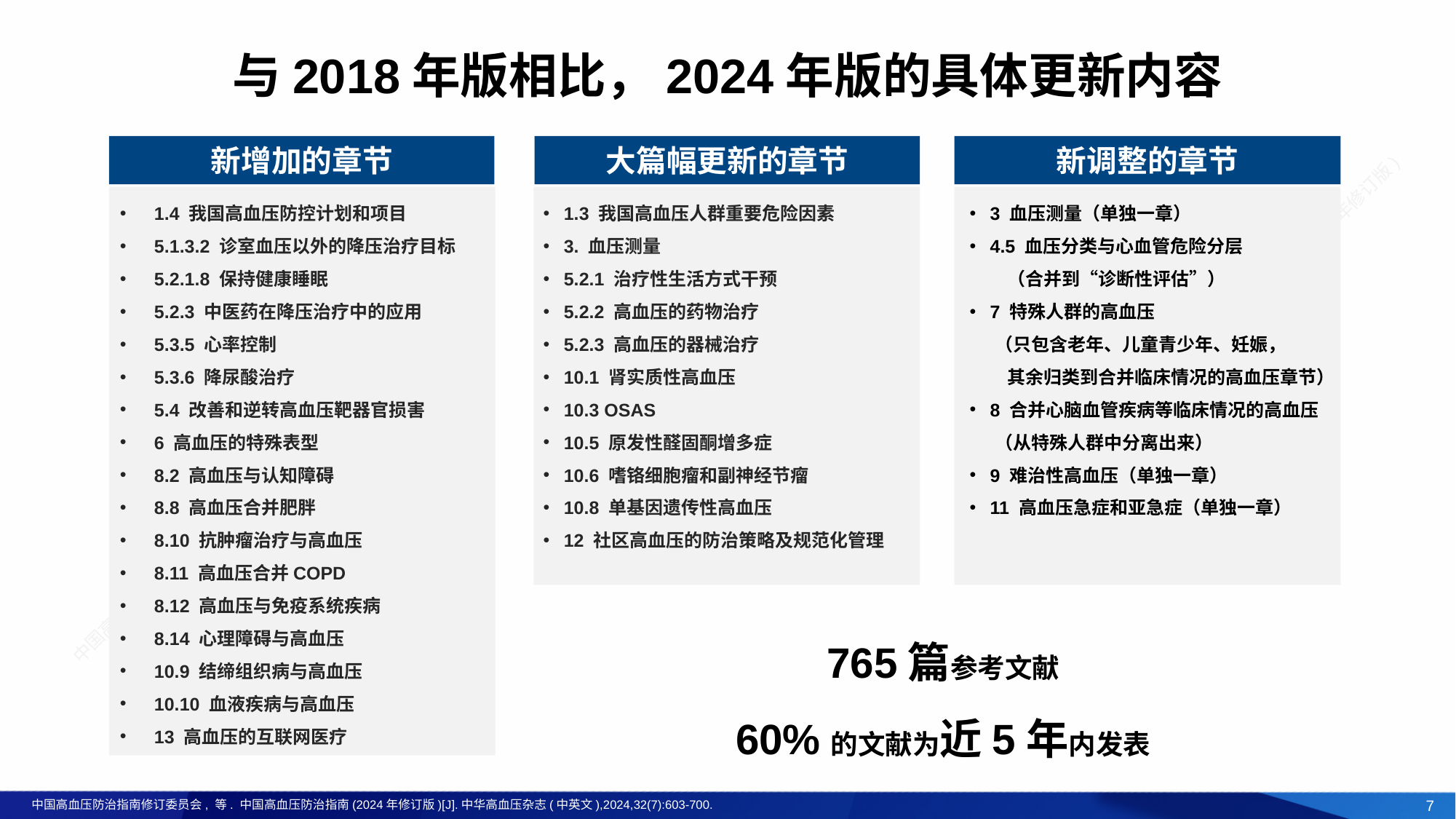

# 与2018年版相比，2024年版的具体更新内容
新增加的章节
大篇幅更新的章节
新调整的章节
1.4 我国高血压防控计划和项目
5.1.3.2 诊室血压以外的降压治疗目标
5.2.1.8 保持健康睡眠
5.2.3 中医药在降压治疗中的应用
5.3.5 心率控制
5.3.6 降尿酸治疗
5.4 改善和逆转高血压靶器官损害
6 高血压的特殊表型
8.2 高血压与认知障碍
8.8 高血压合并肥胖
8.10 抗肿瘤治疗与高血压
8.11 高血压合并COPD
8.12 高血压与免疫系统疾病
8.14 心理障碍与高血压
10.9 结缔组织病与高血压
10.10 血液疾病与高血压
13 高血压的互联网医疗
1.3 我国高血压人群重要危险因素
3. 血压测量
5.2.1 治疗性生活方式干预
5.2.2 高血压的药物治疗
5.2.3 高血压的器械治疗
10.1 肾实质性高血压
10.3 OSAS
10.5 原发性醛固酮增多症
10.6 嗜铬细胞瘤和副神经节瘤
10.8 单基因遗传性高血压
12 社区高血压的防治策略及规范化管理
3 血压测量（单独一章）
4.5 血压分类与心血管危险分层
        （合并到“诊断性评估”）
7 特殊人群的高血压
     （只包含老年、儿童青少年、妊娠，
        其余归类到合并临床情况的高血压章节）
8 合并心脑血管疾病等临床情况的高血压
     （从特殊人群中分离出来）
9 难治性高血压（单独一章）
11 高血压急症和亚急症（单独一章）

765篇参考文献
60%的文献为近5年内发表